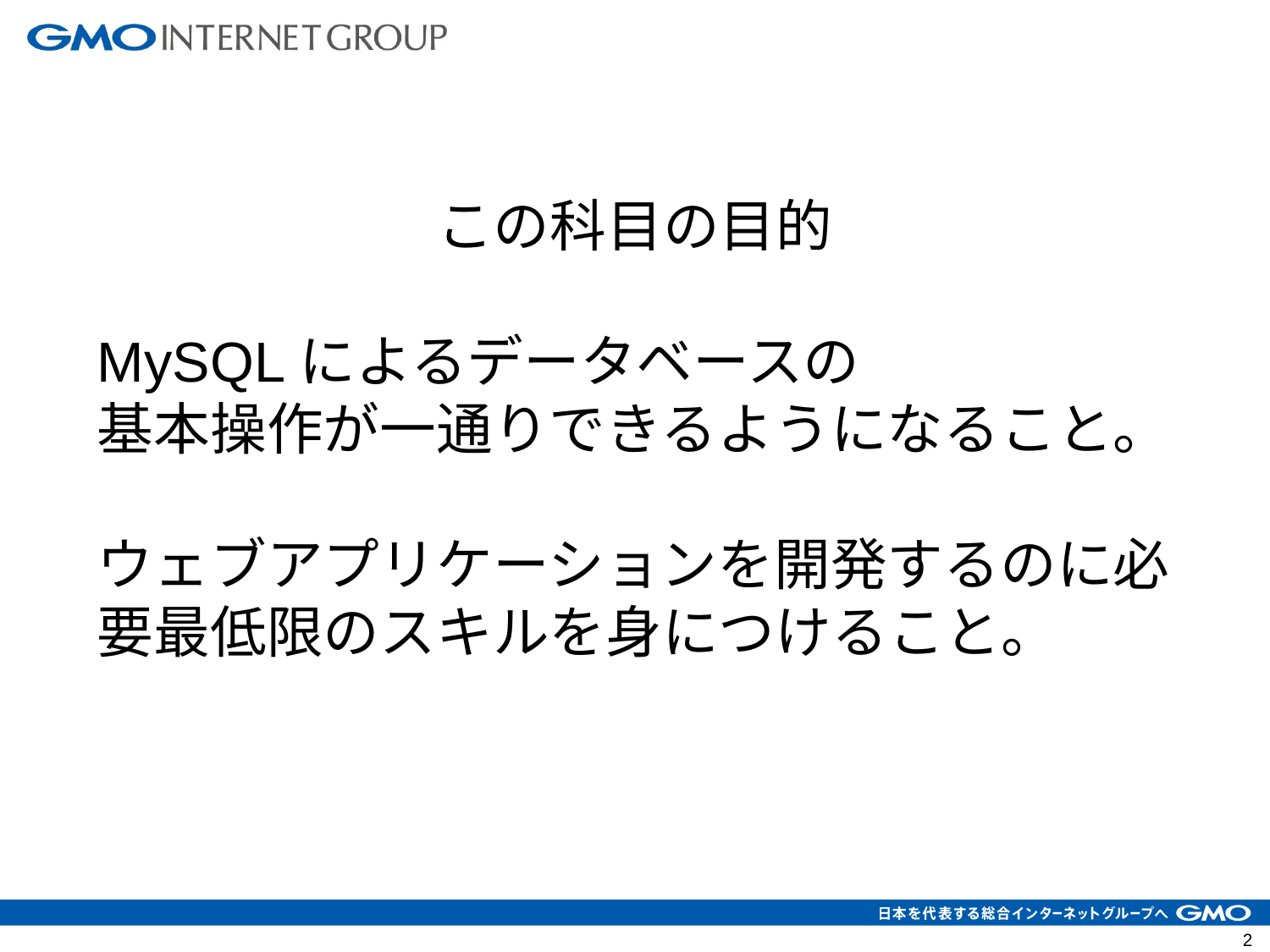

この科目の目的

MySQLによるデータベースの
基本操作が一通りできるようになること。

ウェブアプリケーションを開発するのに必要最低限のスキルを身につけること。